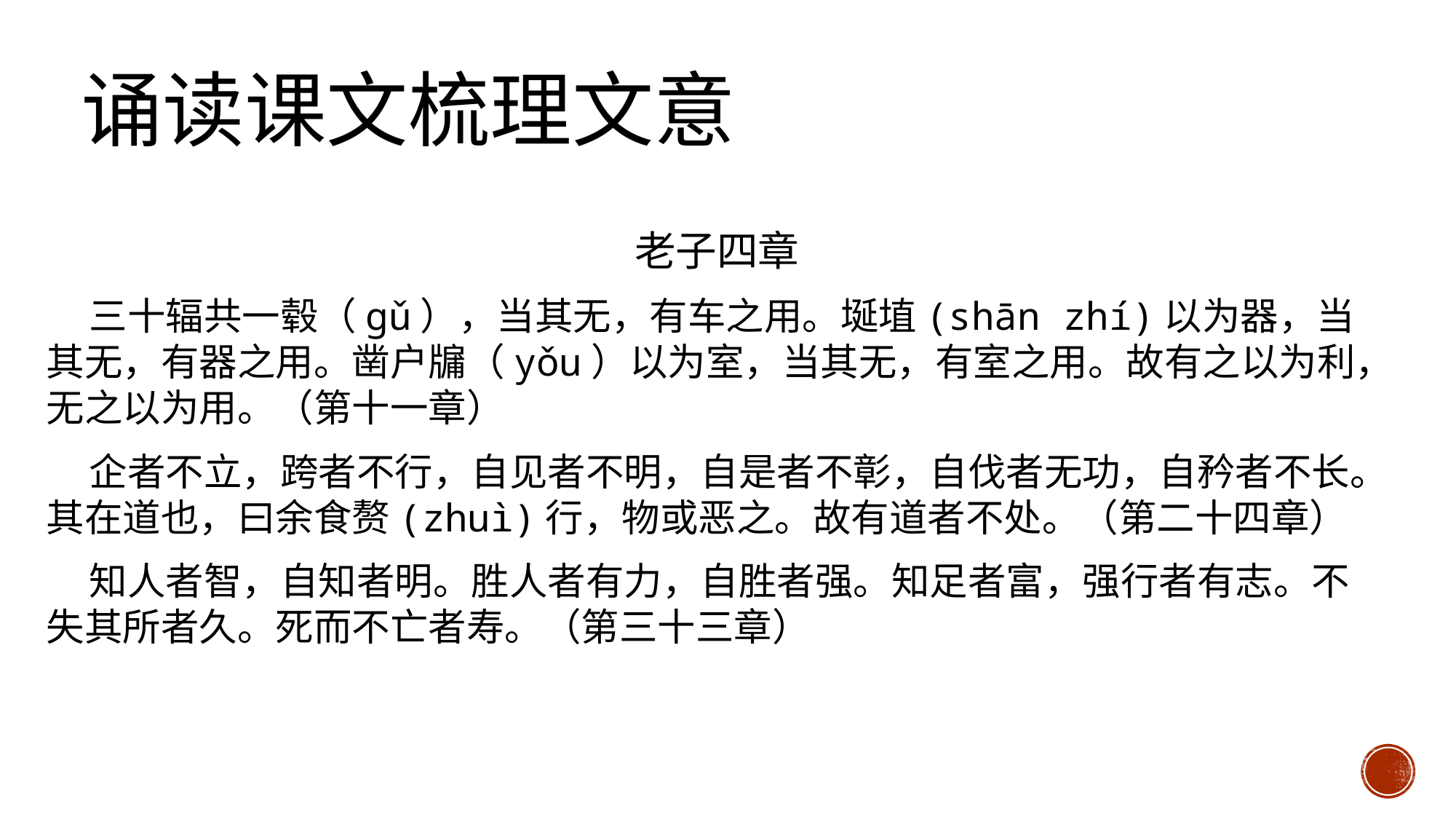

诵读课文梳理文意
#
老子四章
    三十辐共一毂（gǔ），当其无，有车之用。埏埴(shān zhí)以为器，当其无，有器之用。凿户牖（yǒu）以为室，当其无，有室之用。故有之以为利，无之以为用。（第十一章）
    企者不立，跨者不行，自见者不明，自是者不彰，自伐者无功，自矜者不长。其在道也，曰余食赘(zhuì)行，物或恶之。故有道者不处。（第二十四章）
    知人者智，自知者明。胜人者有力，自胜者强。知足者富，强行者有志。不失其所者久。死而不亡者寿。（第三十三章）